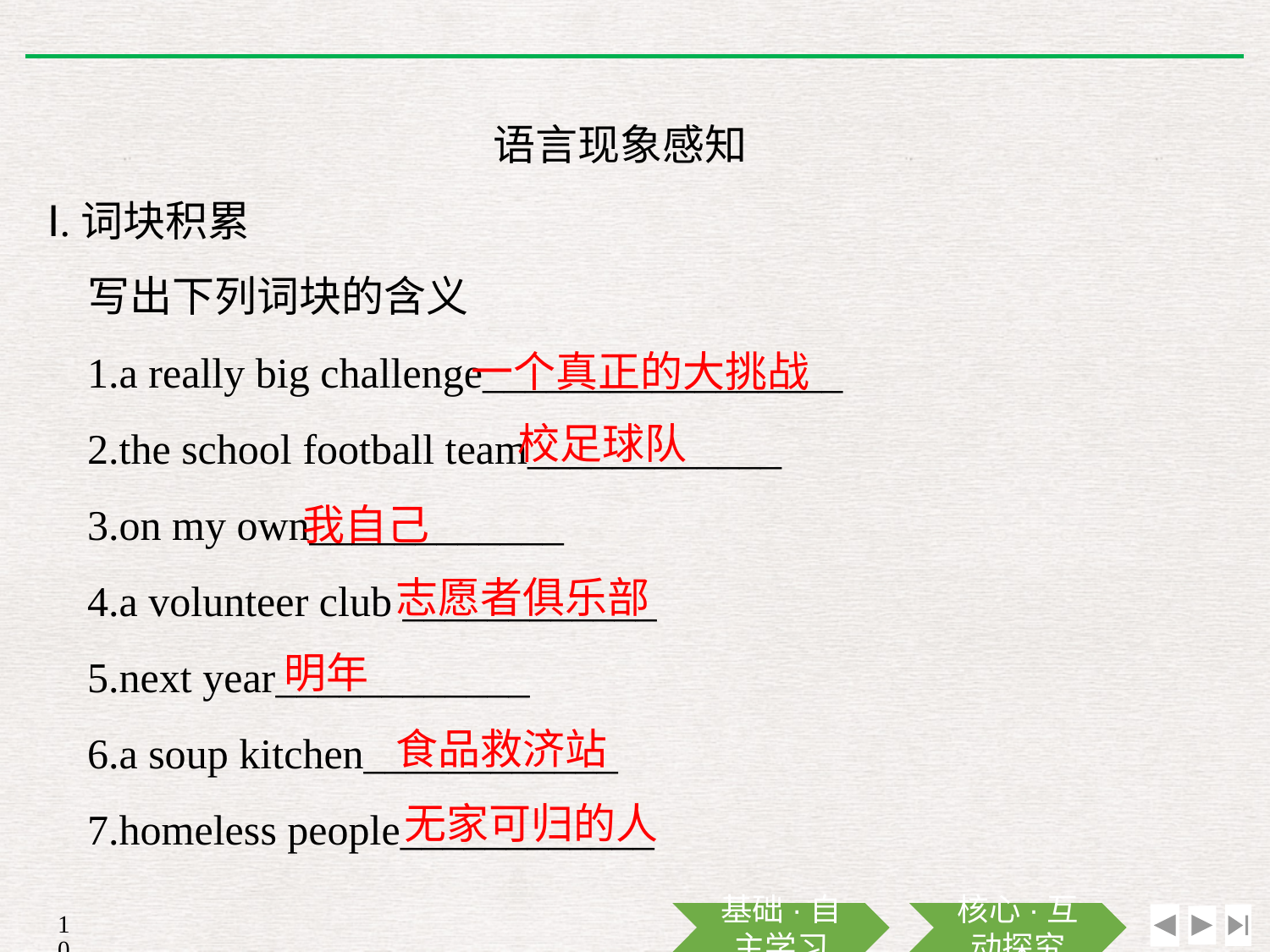

语言现象感知
Ⅰ.词块积累
写出下列词块的含义
1.a really big challenge_________________
2.the school football team____________
3.on my own____________
4.a volunteer club ____________
5.next year____________
6.a soup kitchen____________
7.homeless people____________
一个真正的大挑战
校足球队
我自己
志愿者俱乐部
明年
食品救济站
无家可归的人